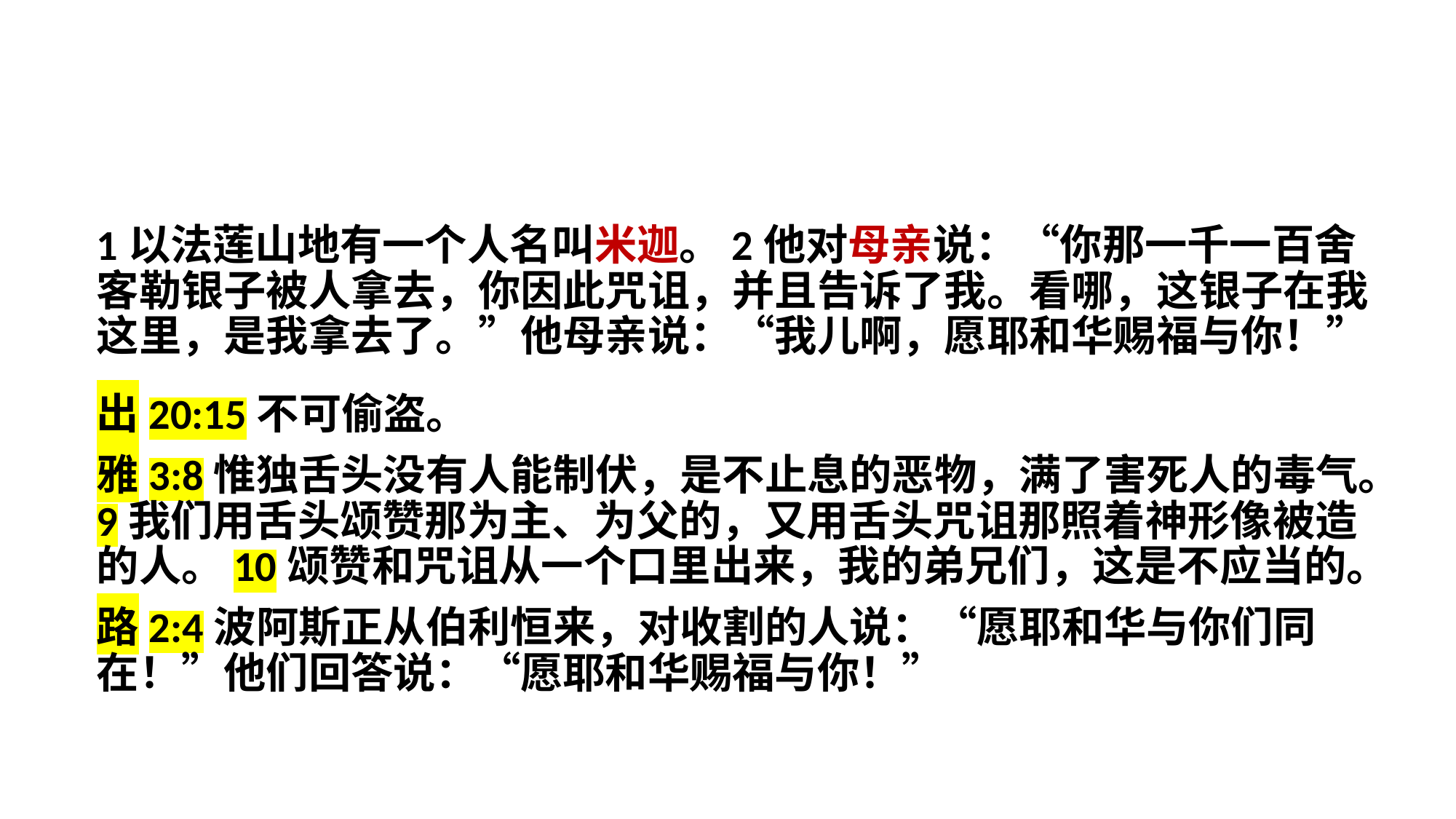

1以法莲山地有一个人名叫米迦。2他对母亲说：“你那一千一百舍客勒银子被人拿去，你因此咒诅，并且告诉了我。看哪，这银子在我这里，是我拿去了。”他母亲说：“我儿啊，愿耶和华赐福与你！”

出20:15不可偷盗。
雅3:8惟独舌头没有人能制伏，是不止息的恶物，满了害死人的毒气。9我们用舌头颂赞那为主、为父的，又用舌头咒诅那照着神形像被造的人。10颂赞和咒诅从一个口里出来，我的弟兄们，这是不应当的。
路2:4波阿斯正从伯利恒来，对收割的人说：“愿耶和华与你们同在！”他们回答说：“愿耶和华赐福与你！”